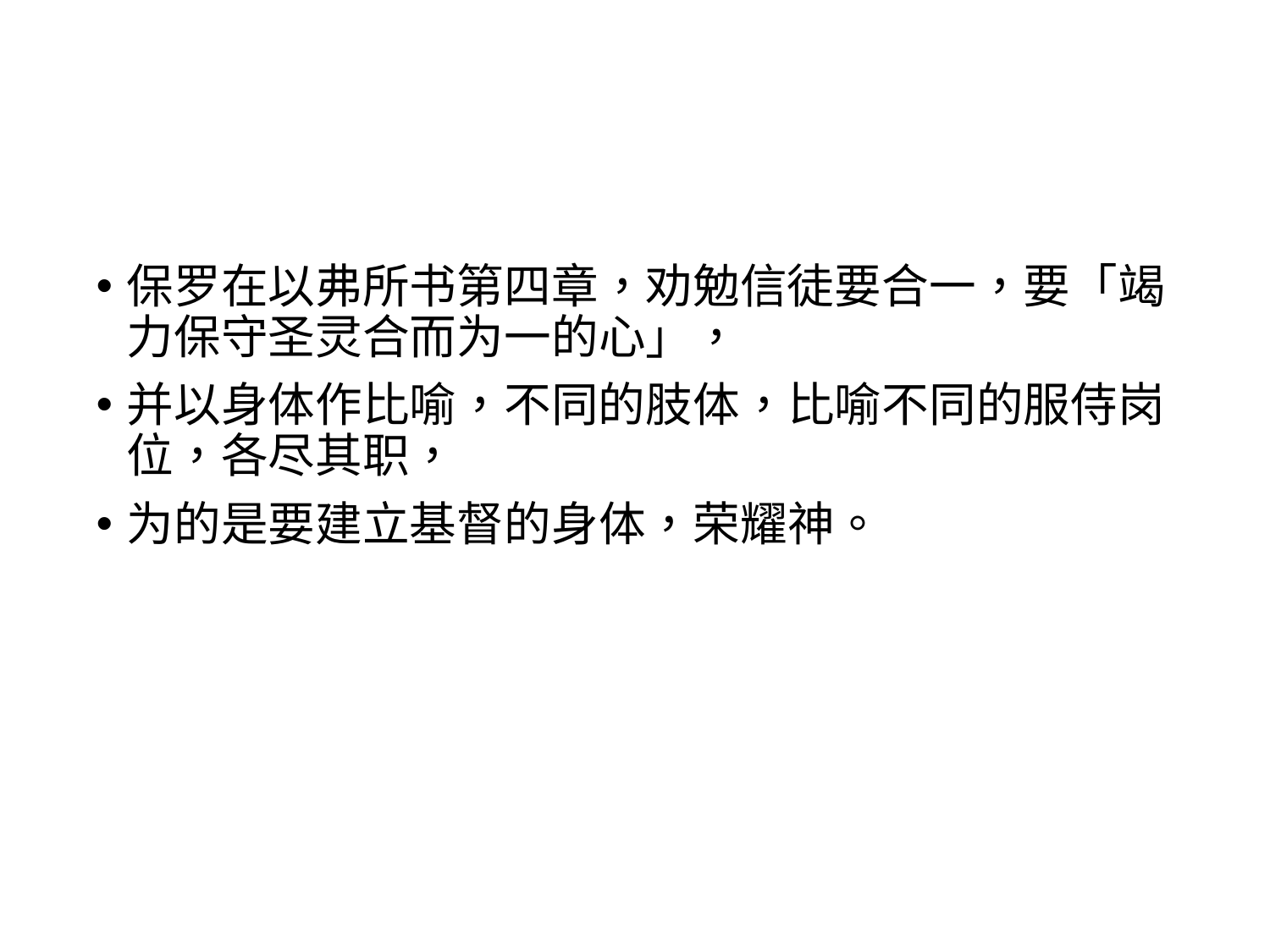

#
保罗在以弗所书第四章，劝勉信徒要合一，要「竭力保守圣灵合而为一的心」，
并以身体作比喻，不同的肢体，比喻不同的服侍岗位，各尽其职，
为的是要建立基督的身体，荣耀神。